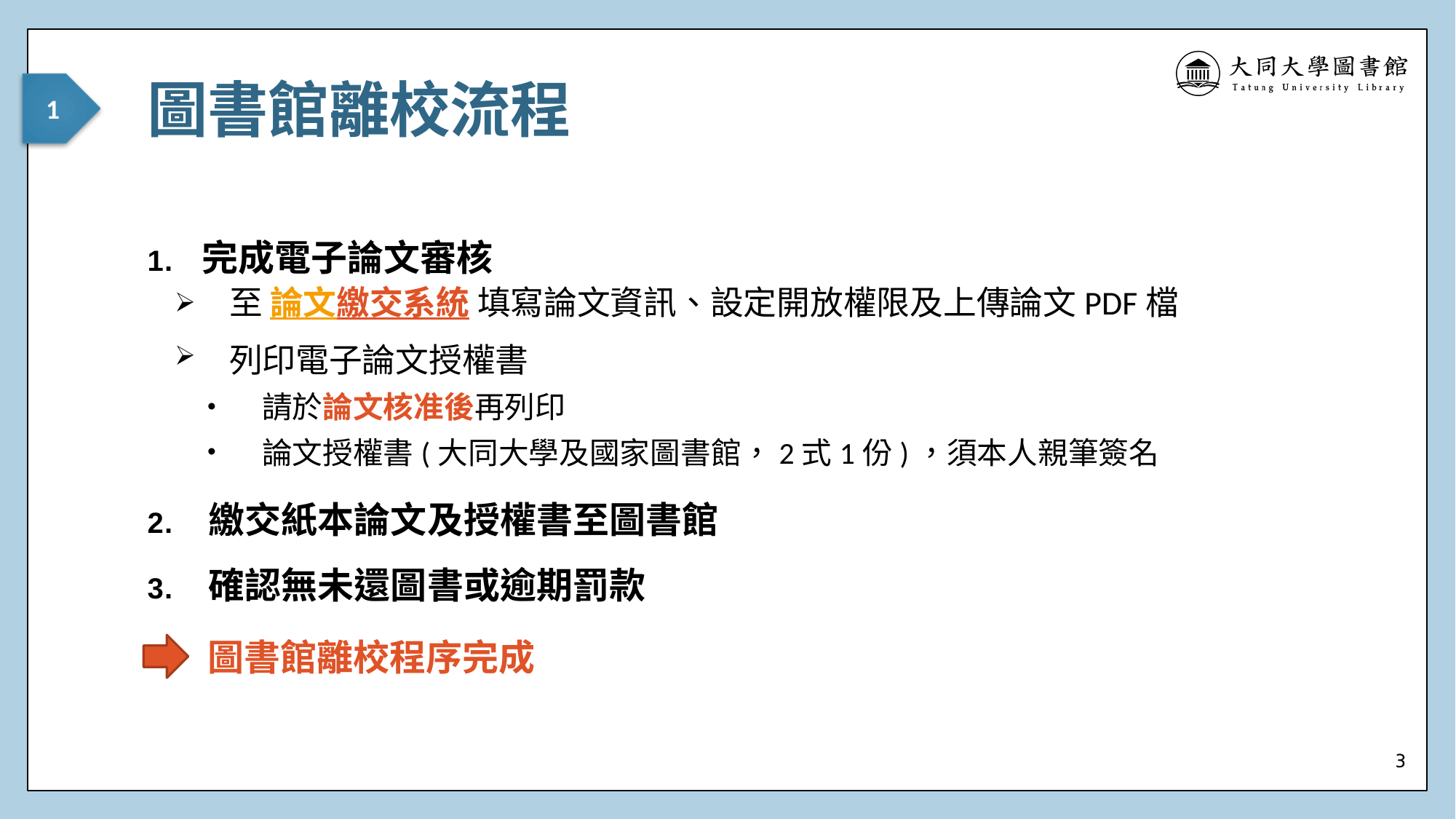

# 圖書館離校流程
1
完成電子論文審核
至 論文繳交系統 填寫論文資訊、設定開放權限及上傳論文PDF檔
列印電子論文授權書
請於論文核准後再列印
論文授權書(大同大學及國家圖書館，2式1份)，須本人親筆簽名
繳交紙本論文及授權書至圖書館
確認無未還圖書或逾期罰款

圖書館離校程序完成

3